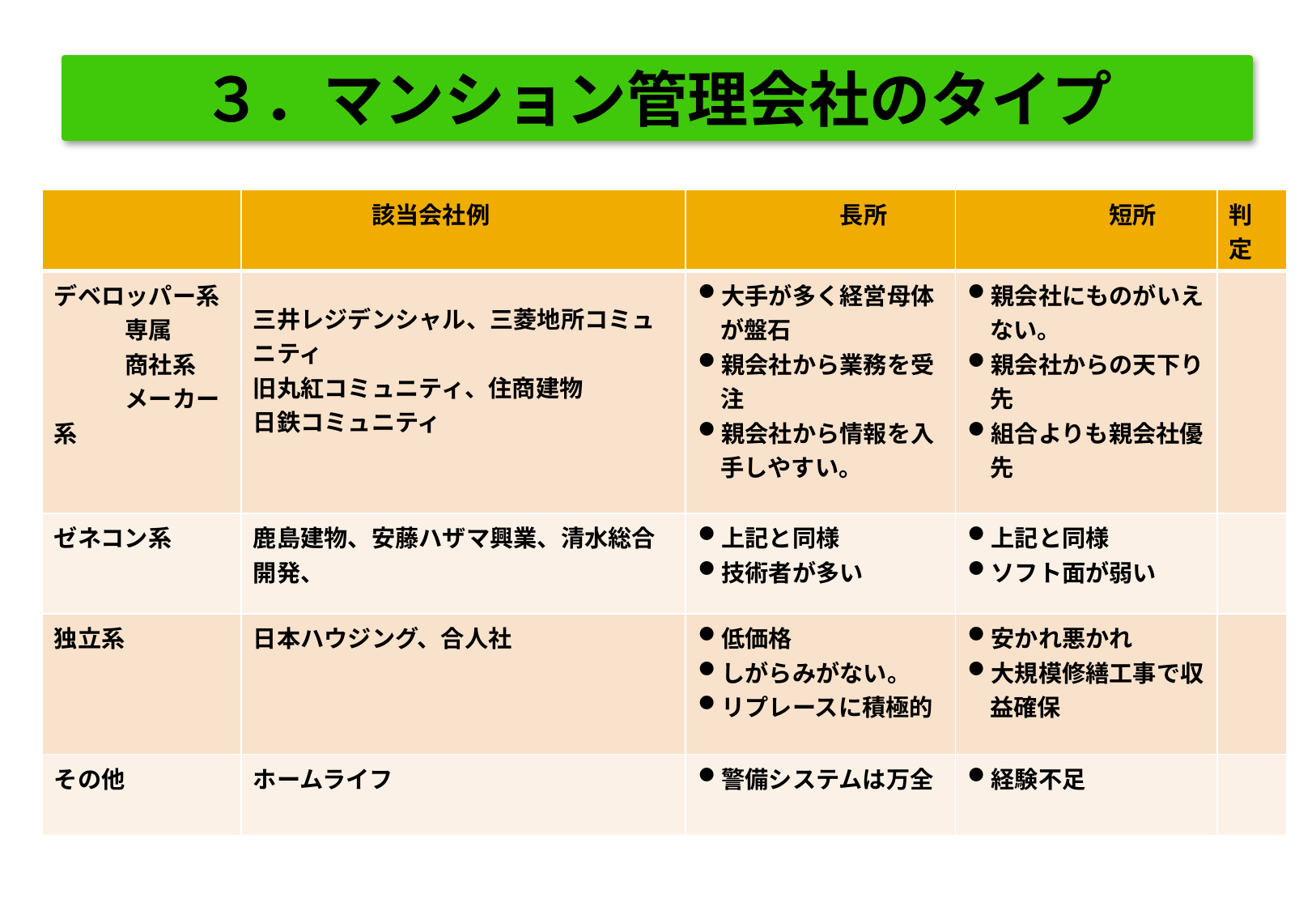

３．マンション管理会社のタイプ
|  | 該当会社例 | 長所 | 短所 | 判定 |
| --- | --- | --- | --- | --- |
| デベロッパー系 　　　専属 　　　商社系 　　　メーカー系 | 三井レジデンシャル、三菱地所コミュニティ 旧丸紅コミュニティ、住商建物 日鉄コミュニティ | 大手が多く経営母体が盤石 親会社から業務を受注 親会社から情報を入手しやすい。 | 親会社にものがいえない。 親会社からの天下り先 組合よりも親会社優先 |  |
| ゼネコン系 | 鹿島建物、安藤ハザマ興業、清水総合開発、 | 上記と同様 技術者が多い | 上記と同様 ソフト面が弱い |  |
| 独立系 | 日本ハウジング、合人社 | 低価格 しがらみがない。 リプレースに積極的 | 安かれ悪かれ 大規模修繕工事で収益確保 |  |
| その他 | ホームライフ | 警備システムは万全 | 経験不足 |  |